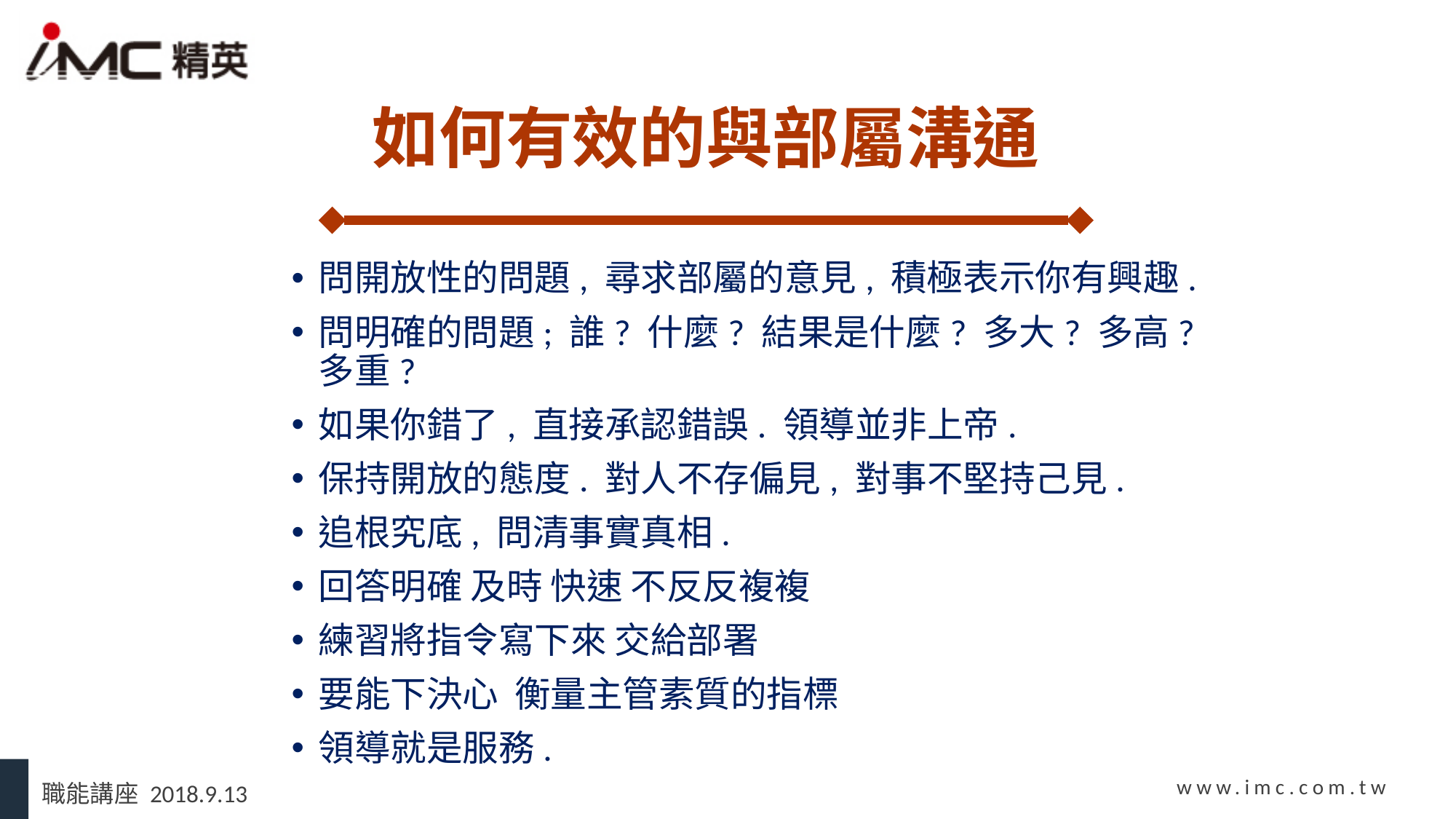

# 如何有效的與部屬溝通
問開放性的問題, 尋求部屬的意見, 積極表示你有興趣.
問明確的問題; 誰? 什麼? 結果是什麼? 多大? 多高?多重?
如果你錯了, 直接承認錯誤. 領導並非上帝.
保持開放的態度. 對人不存偏見, 對事不堅持己見.
追根究底, 問清事實真相.
回答明確 及時 快速 不反反複複
練習將指令寫下來 交給部署
要能下決心  衡量主管素質的指標
領導就是服務.